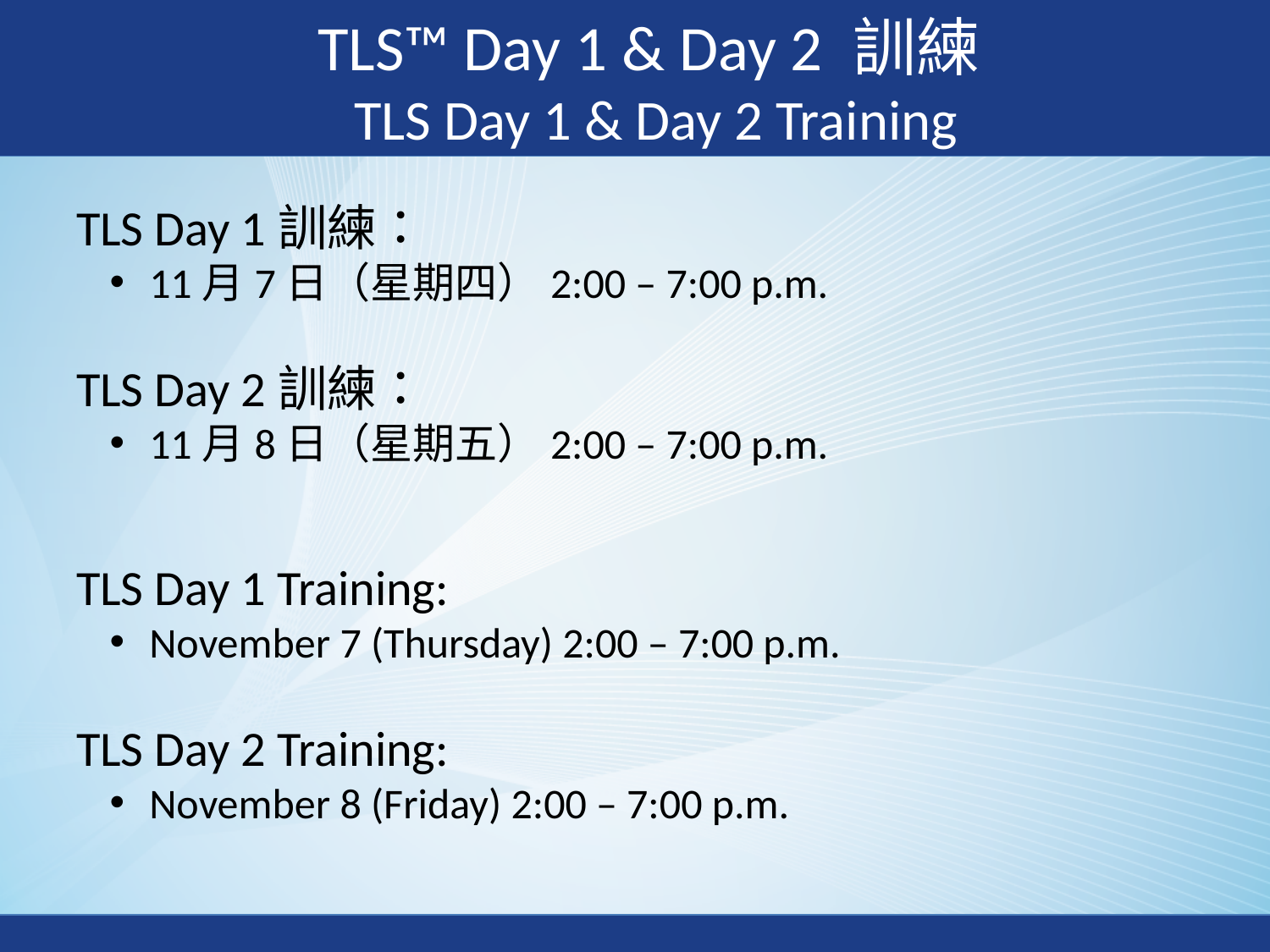

TLS™ Day 1 & Day 2 訓練
TLS Day 1 & Day 2 Training

TLS Day 1訓練：
 11月7日（星期四）2:00 – 7:00 p.m.

TLS Day 2訓練：
 11月8日（星期五）2:00 – 7:00 p.m.

TLS Day 1 Training:
 November 7 (Thursday) 2:00 – 7:00 p.m.

TLS Day 2 Training:
 November 8 (Friday) 2:00 – 7:00 p.m.